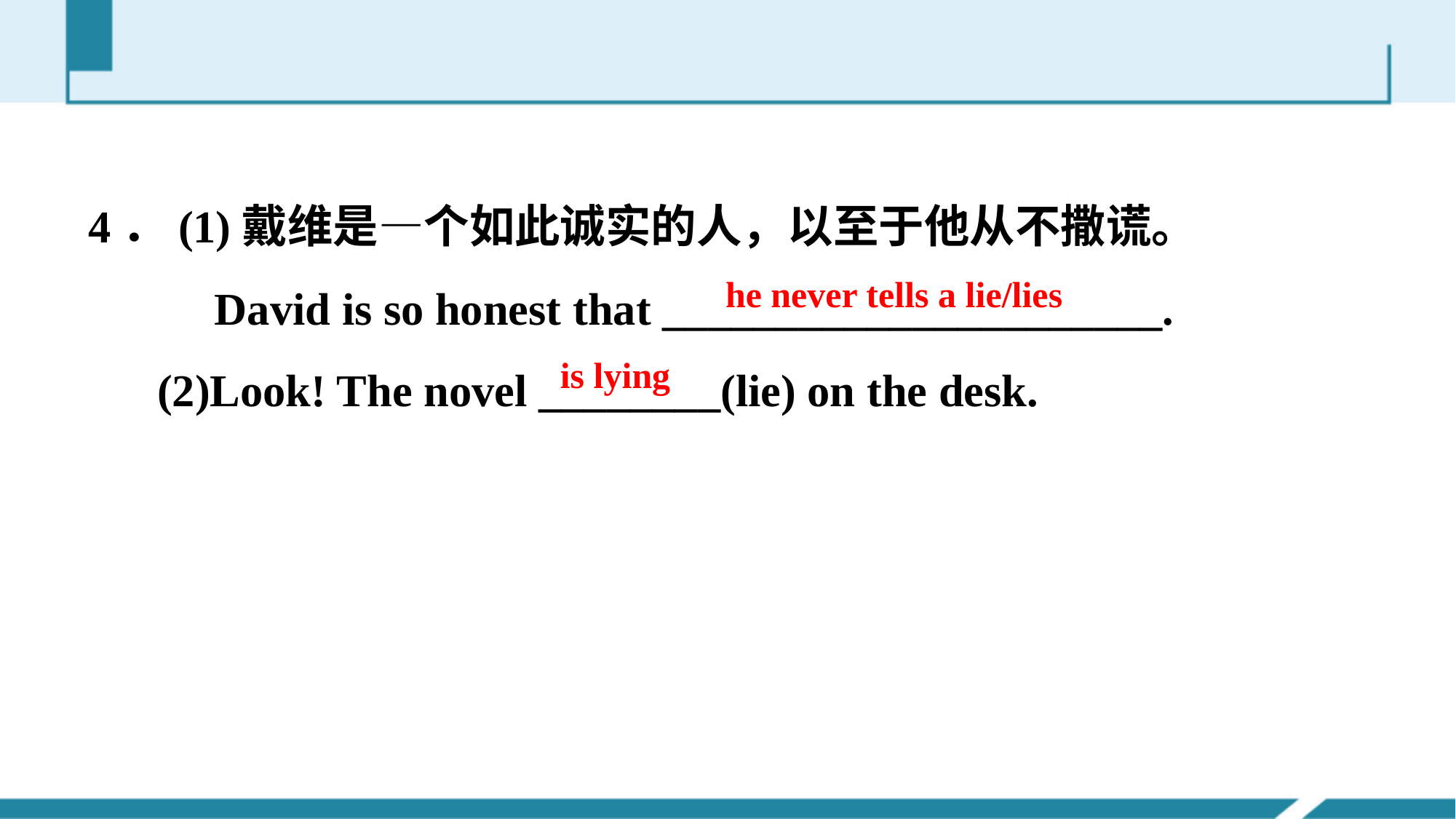

4．(1)戴维是—个如此诚实的人，以至于他从不撒谎。
           David is so honest that ______________________.
      (2)Look! The novel ________(lie) on the desk.

he never tells a lie/lies
is lying